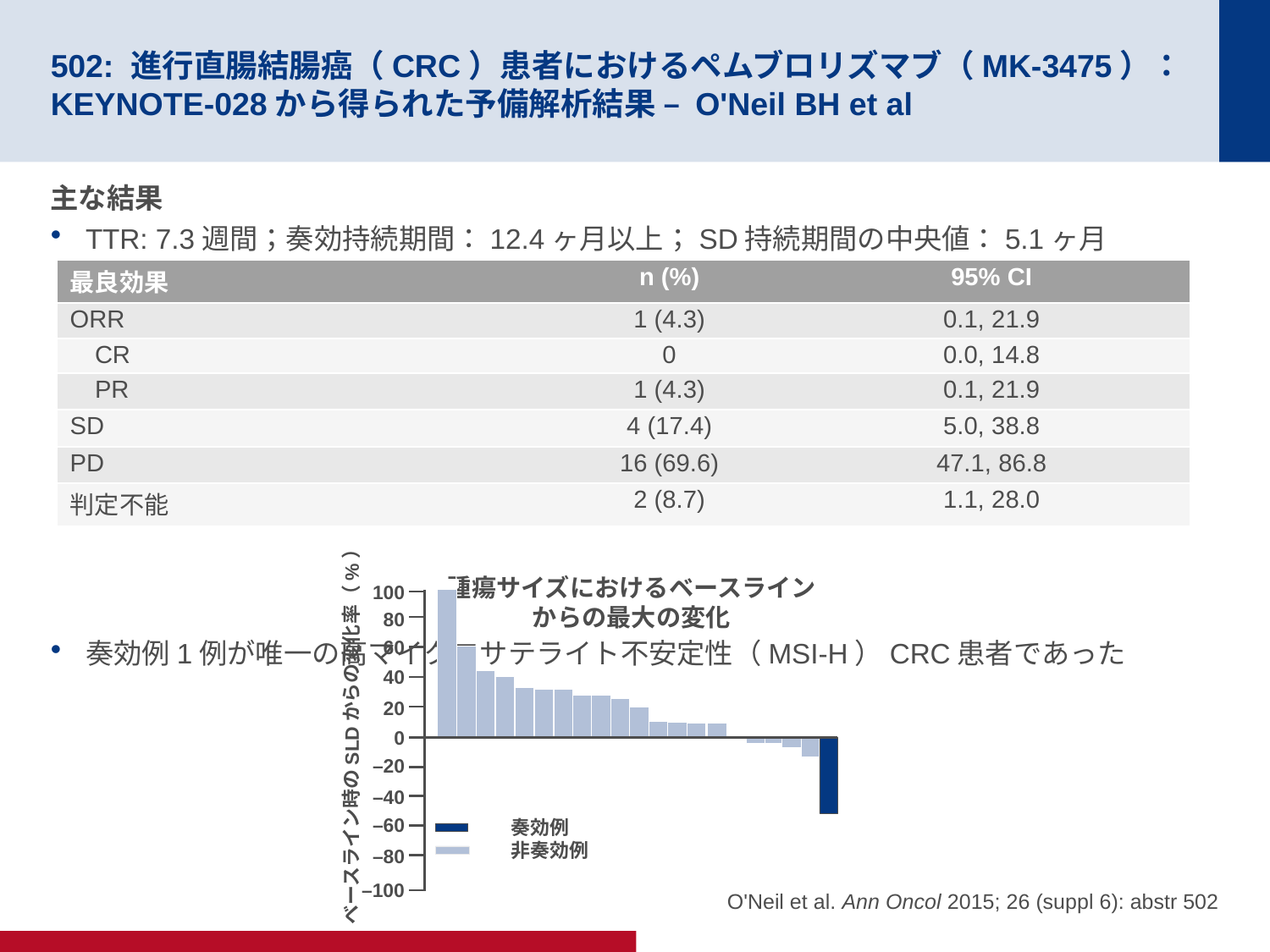

# 502: 進行直腸結腸癌（CRC）患者におけるペムブロリズマブ（MK-3475）： KEYNOTE-028から得られた予備解析結果 – O'Neil BH et al
主な結果
TTR: 7.3週間；奏効持続期間：12.4ヶ月以上；SD持続期間の中央値：5.1ヶ月

奏効例1例が唯一の高マイクロサテライト不安定性（MSI-H）CRC患者であった
| 最良効果 | n (%) | 95% CI |
| --- | --- | --- |
| ORR | 1 (4.3) | 0.1, 21.9 |
| CR | 0 | 0.0, 14.8 |
| PR | 1 (4.3) | 0.1, 21.9 |
| SD | 4 (17.4) | 5.0, 38.8 |
| PD | 16 (69.6) | 47.1, 86.8 |
| 判定不能 | 2 (8.7) | 1.1, 28.0 |
腫瘍サイズにおけるベースライン
からの最大の変化
100

80
60

40

20

ベースライン時のSLDからの変化率（%）
0

–20
–40
–60
奏効例
非奏効例

–80

O'Neil et al. Ann Oncol 2015; 26 (suppl 6): abstr 502
–100